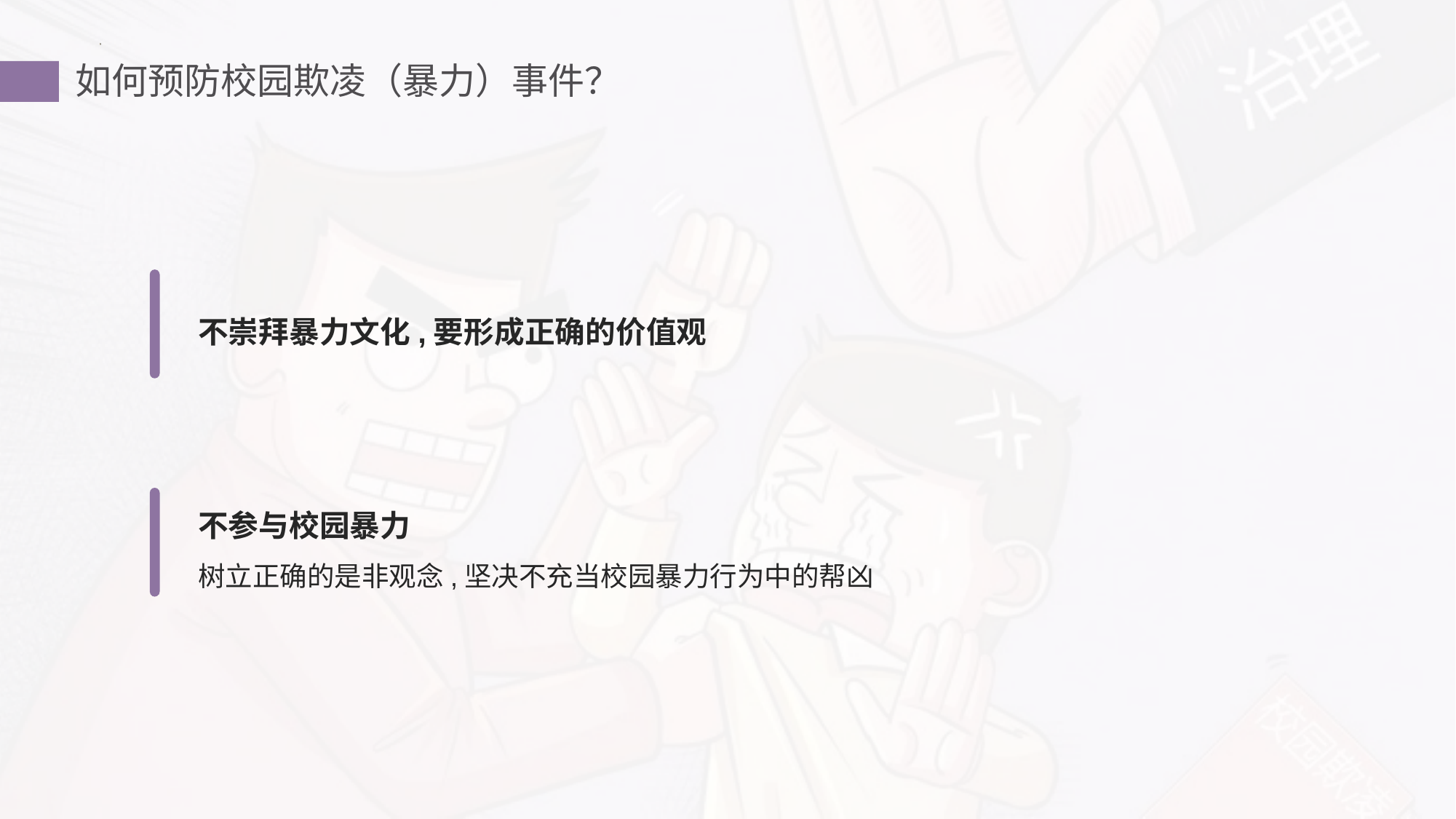

如何预防校园欺凌（暴力）事件？

不崇拜暴力文化,要形成正确的价值观
不参与校园暴力
树立正确的是非观念,坚决不充当校园暴力行为中的帮凶